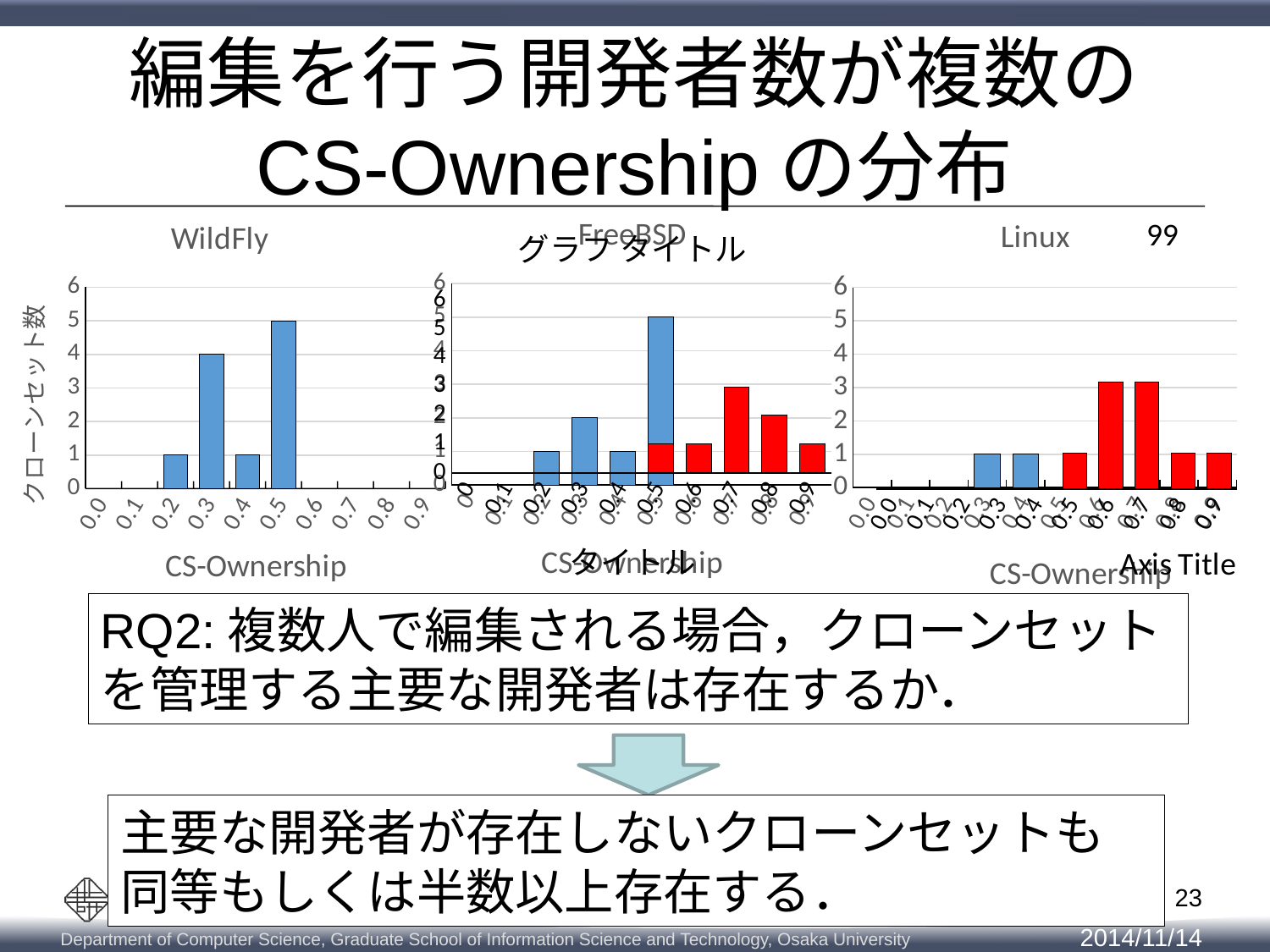

# 編集を行う開発者数が複数の CS-Ownershipの分布

### Chart: FreeBSD

| Category |  |
|---|---|
| 0 | 0.0 |
| 0.1 | 0.0 |
| 0.2 | 1.0 |
| 0.3 | 2.0 |
| 0.4 | 1.0 |
| 0.5 | 5.0 |
| 0.6 | 0.0 |
| 0.7 | 0.0 |
| 0.8 | 0.0 |
| 0.9 | 0.0 |

### Chart: グラフ タイトル

| Category |  |
|---|---|
| 0 | 0.0 |
| 0.1 | 0.0 |
| 0.2 | 0.0 |
| 0.3 | 0.0 |
| 0.4 | 0.0 |
| 0.5 | 1.0 |
| 0.6 | 1.0 |
| 0.7 | 3.0 |
| 0.8 | 2.0 |
| 0.9 | 1.0 |

### Chart: Linux

| Category |  |
|---|---|
| 0.0 | 0.0 |
| 0.1 | 0.0 |
| 0.2 | 0.0 |
| 0.3 | 1.0 |
| 0.4 | 1.0 |
| 0.5 | 0.0 |
| 0.6 | 0.0 |
| 0.7 | 0.0 |
| 0.8 | 0.0 |
| 0.9 | 0.0 |

### Chart: WildFly

| Category | 度数 |
|---|---|
| 0.0 | 0.0 |
| 0.1 | 0.0 |
| 0.2 | 1.0 |
| 0.3 | 4.0 |
| 0.4 | 1.0 |
| 0.5 | 5.0 |
| 0.6 | 0.0 |
| 0.7 | 0.0 |
| 0.8 | 0.0 |
| 0.9 | 0.0 |

### Chart: 99

| Category |  |
|---|---|
| 0.0 | 0.0 |
| 0.1 | 0.0 |
| 0.2 | 0.0 |
| 0.3 | 0.0 |
| 0.4 | 0.0 |
| 0.5 | 1.0 |
| 0.6 | 3.0 |
| 0.7 | 3.0 |
| 0.8 | 1.0 |
| 0.9 | 1.0 |
RQ2:複数人で編集される場合，クローンセットを管理する主要な開発者は存在するか．

主要な開発者が存在しないクローンセットも同等もしくは半数以上存在する．
23
2014/11/14